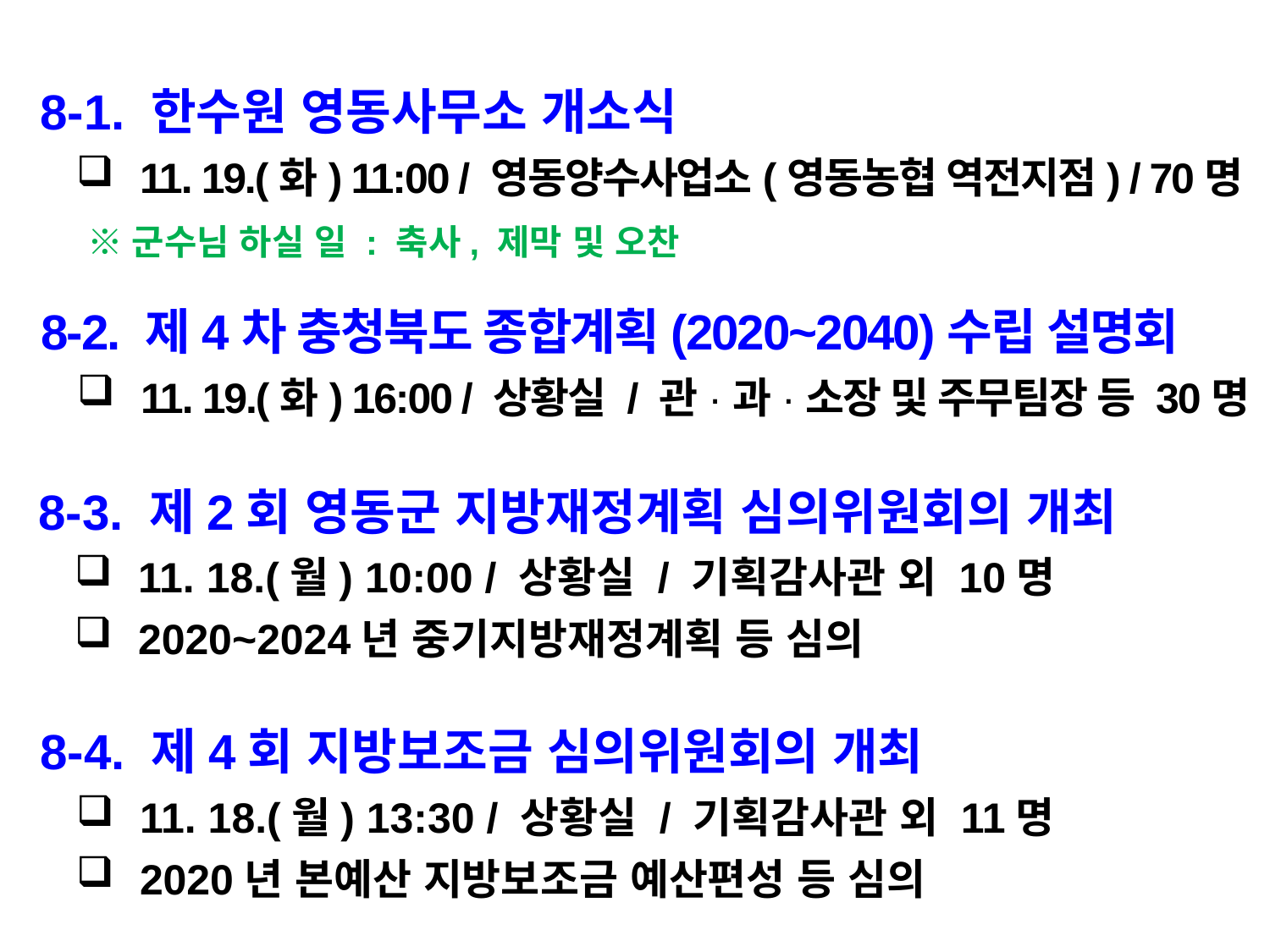

8-1. 한수원 영동사무소 개소식
11. 19.(화) 11:00 / 영동양수사업소(영동농협 역전지점) / 70명
 ※군수님 하실 일 : 축사, 제막 및 오찬

  8-2. 제4차 충청북도 종합계획(2020~2040)수립 설명회
11. 19.(화) 16:00 / 상황실 / 관·과·소장 및 주무팀장 등 30명

  8-3. 제2회 영동군 지방재정계획 심의위원회의 개최
11. 18.(월) 10:00 / 상황실 / 기획감사관 외 10명
2020~2024년 중기지방재정계획 등 심의

  8-4. 제4회 지방보조금 심의위원회의 개최
11. 18.(월) 13:30 / 상황실 / 기획감사관 외 11명
2020년 본예산 지방보조금 예산편성 등 심의